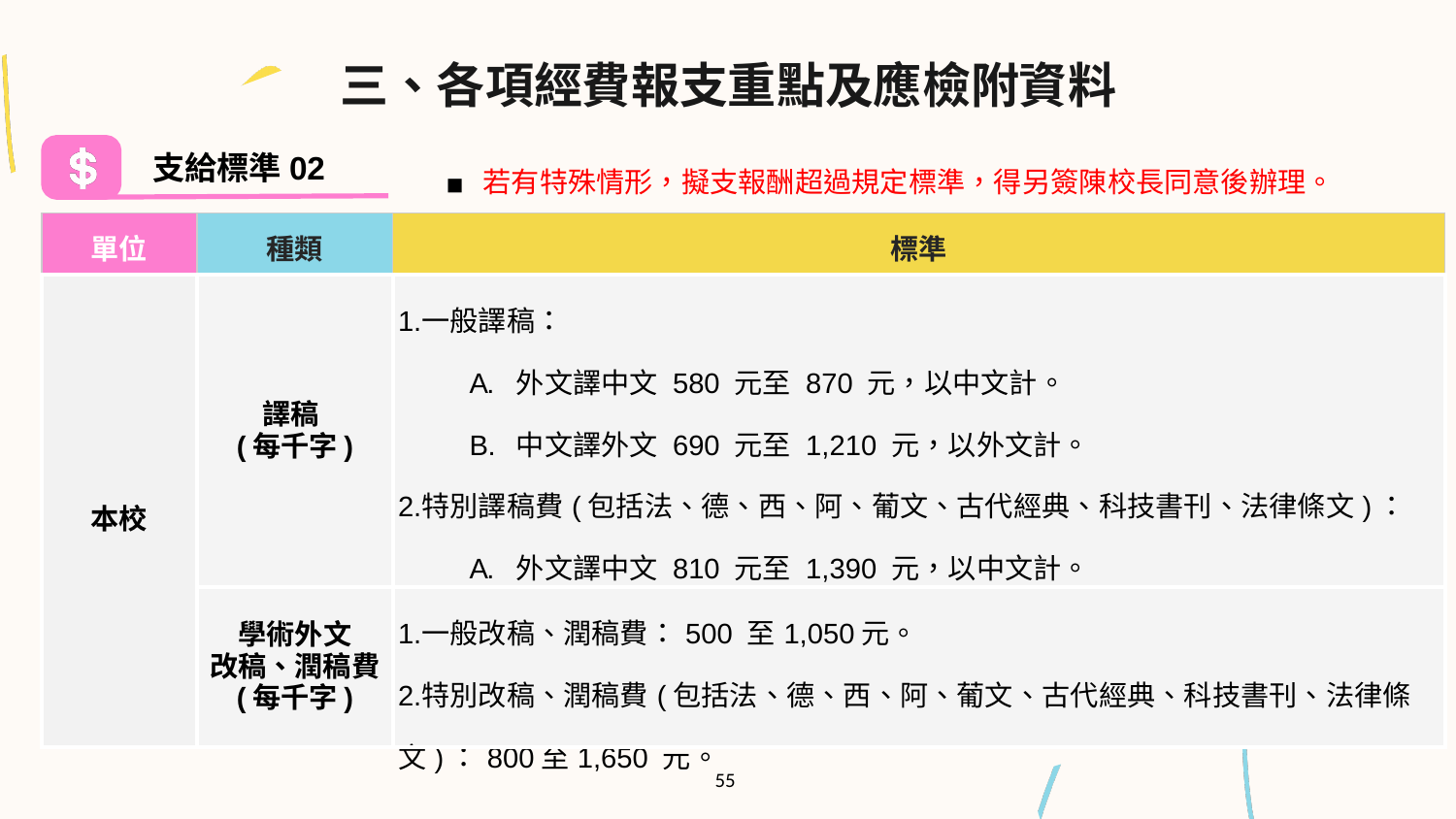

三、各項經費報支重點及應檢附資料

支給標準02

若有特殊情形，擬支報酬超過規定標準，得另簽陳校長同意後辦理。
| 單位 | 種類 | 標準 |
| --- | --- | --- |
| 本校 | 譯稿 (每千字) | 一般譯稿： 外文譯中文 580 元至 870 元，以中文計。 中文譯外文 690 元至 1,210 元，以外文計。 特別譯稿費(包括法、德、西、阿、葡文、古代經典、科技書刊、法律條文)： 外文譯中文 810 元至 1,390 元，以中文計。 中文譯外文 920 元至 1,730 元，以外文計。 |
|  | 學術外文 改稿、潤稿費 (每千字) | 一般改稿、潤稿費：500 至1,050元。 特別改稿、潤稿費(包括法、德、西、阿、葡文、古代經典、科技書刊、法律條文)：800至1,650 元。 |

55